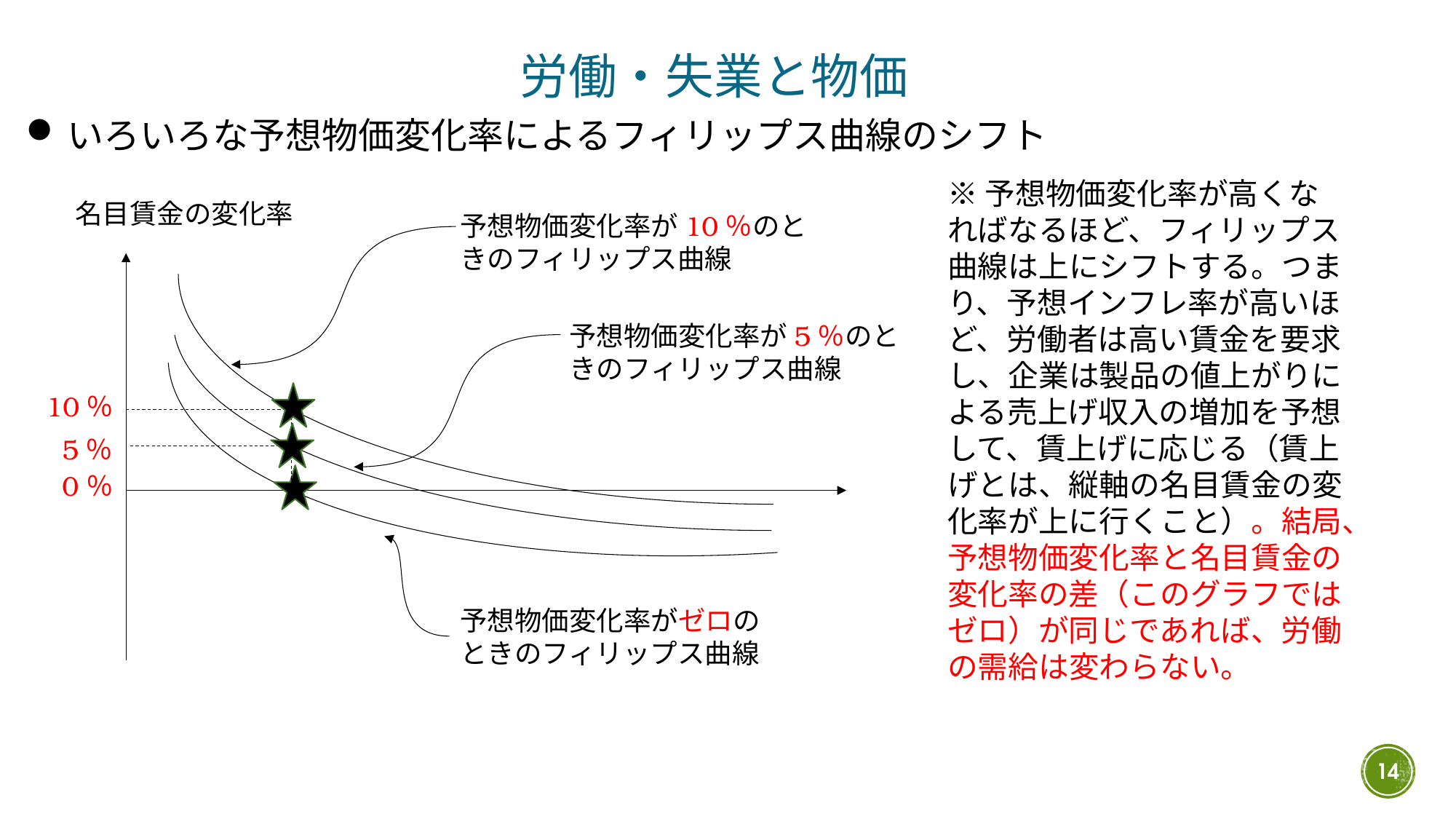

労働・失業と物価

いろいろな予想物価変化率によるフィリップス曲線のシフト

※予想物価変化率が高くなればなるほど、フィリップス曲線は上にシフトする。つまり、予想インフレ率が高いほど、労働者は高い賃金を要求し、企業は製品の値上がりによる売上げ収入の増加を予想して、賃上げに応じる（賃上げとは、縦軸の名目賃金の変化率が上に行くこと）。結局、予想物価変化率と名目賃金の変化率の差（このグラフではゼロ）が同じであれば、労働の需給は変わらない。
名目賃金の変化率
予想物価変化率が10％のときのフィリップス曲線
予想物価変化率が5％のときのフィリップス曲線

10％

5％
0％

予想物価変化率がゼロのときのフィリップス曲線
14